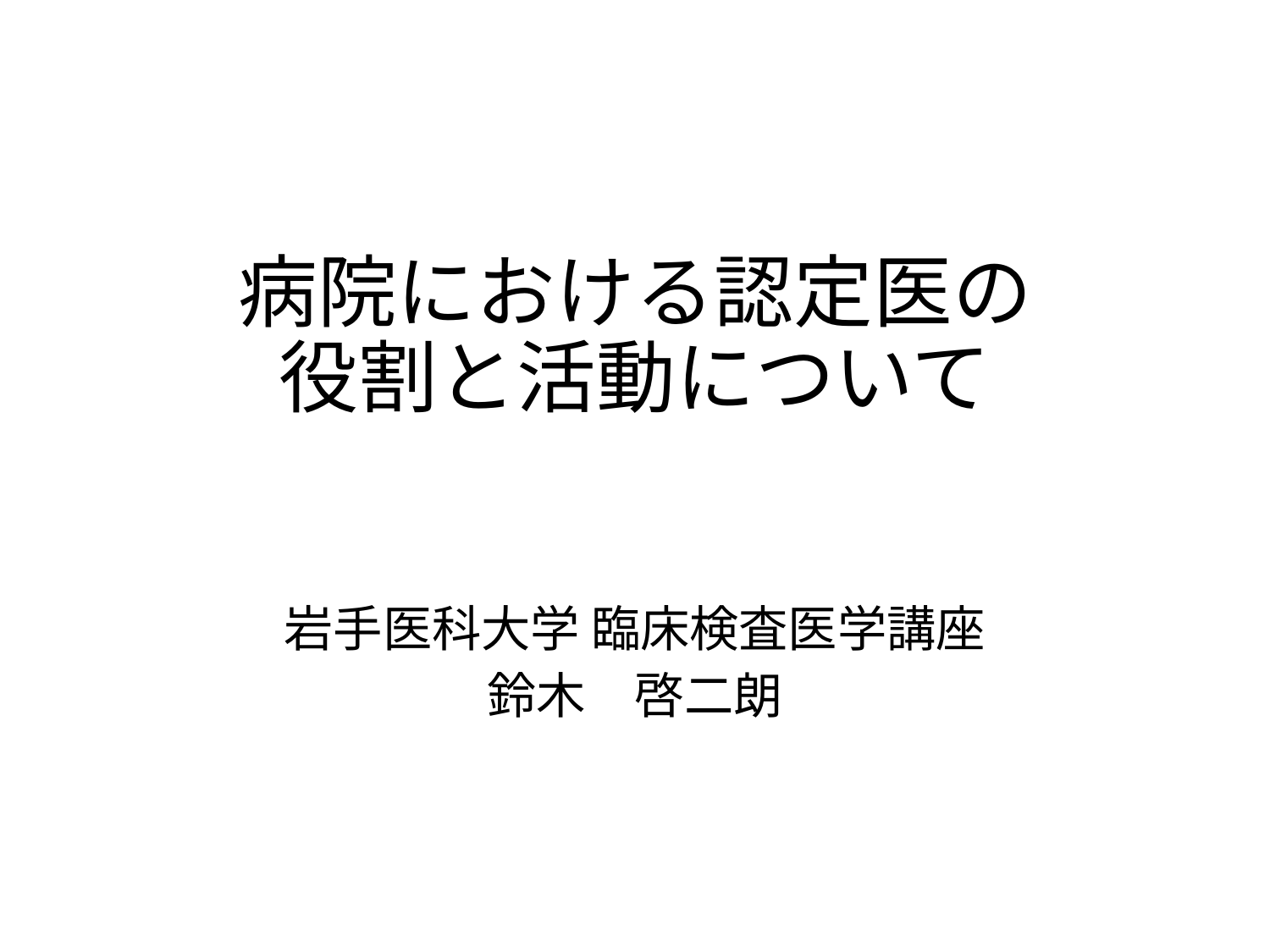

# 病院における認定医の 役割と活動について
岩手医科大学 臨床検査医学講座
鈴木　啓二朗